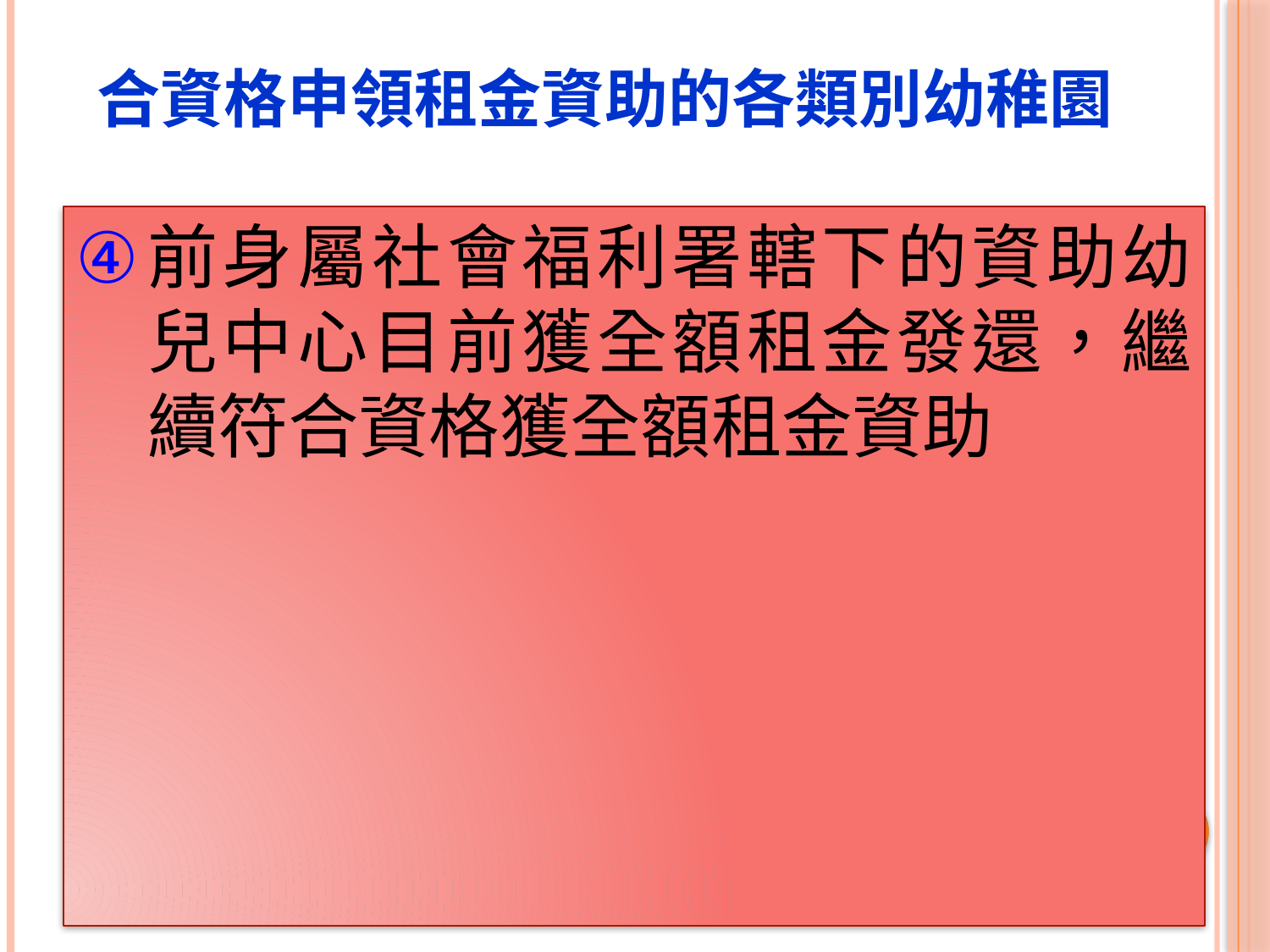

# 合資格申領租金資助的各類別幼稚園
前身屬社會福利署轄下的資助幼兒中心目前獲全額租金發還，繼續符合資格獲全額租金資助